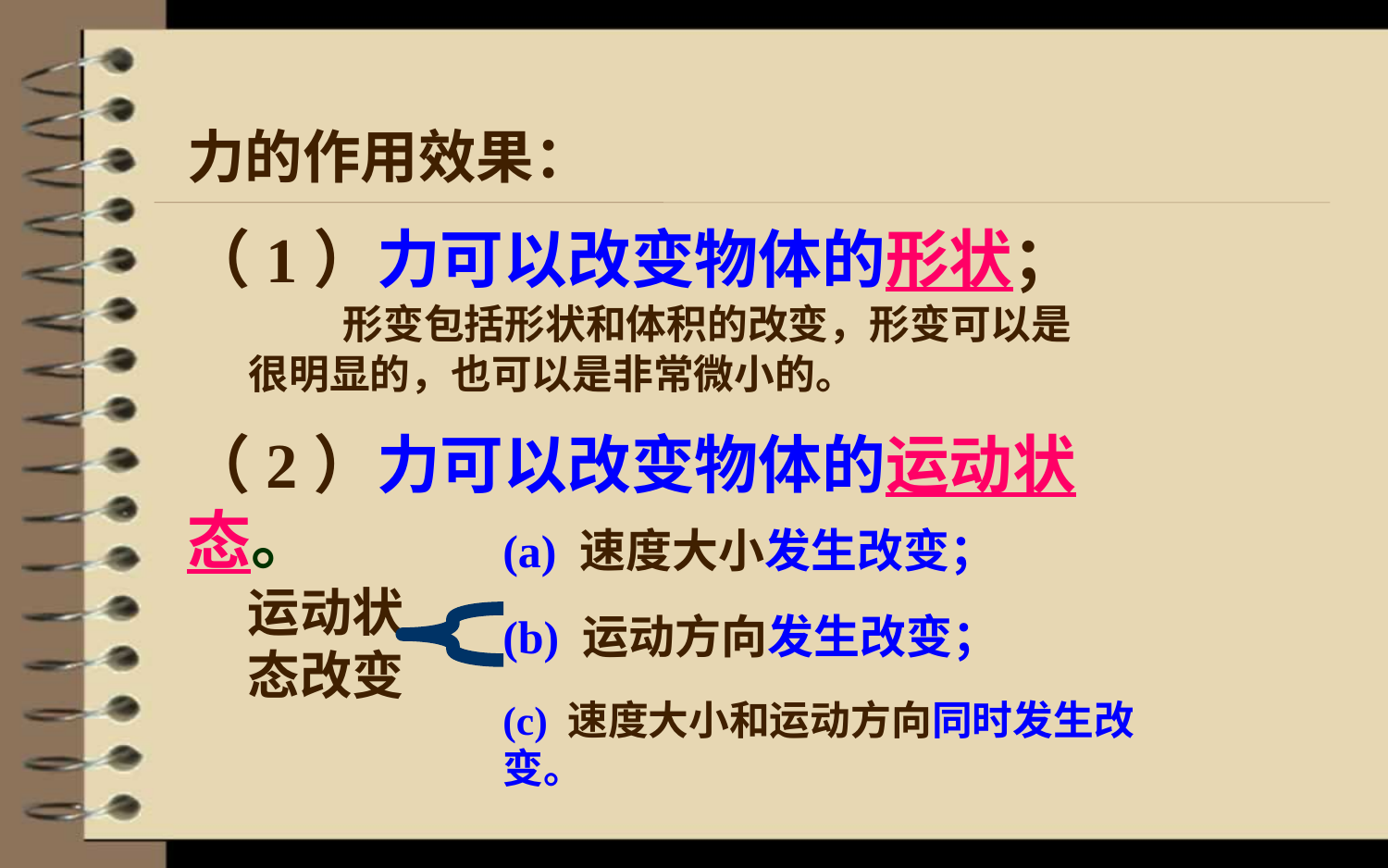

力的作用效果：
（1）力可以改变物体的形状；

        形变包括形状和体积的改变，形变可以是很明显的，也可以是非常微小的。
（2）力可以改变物体的运动状态。
 (a) 速度大小发生改变；
运动状态改变

 (b) 运动方向发生改变；

(c) 速度大小和运动方向同时发生改变。